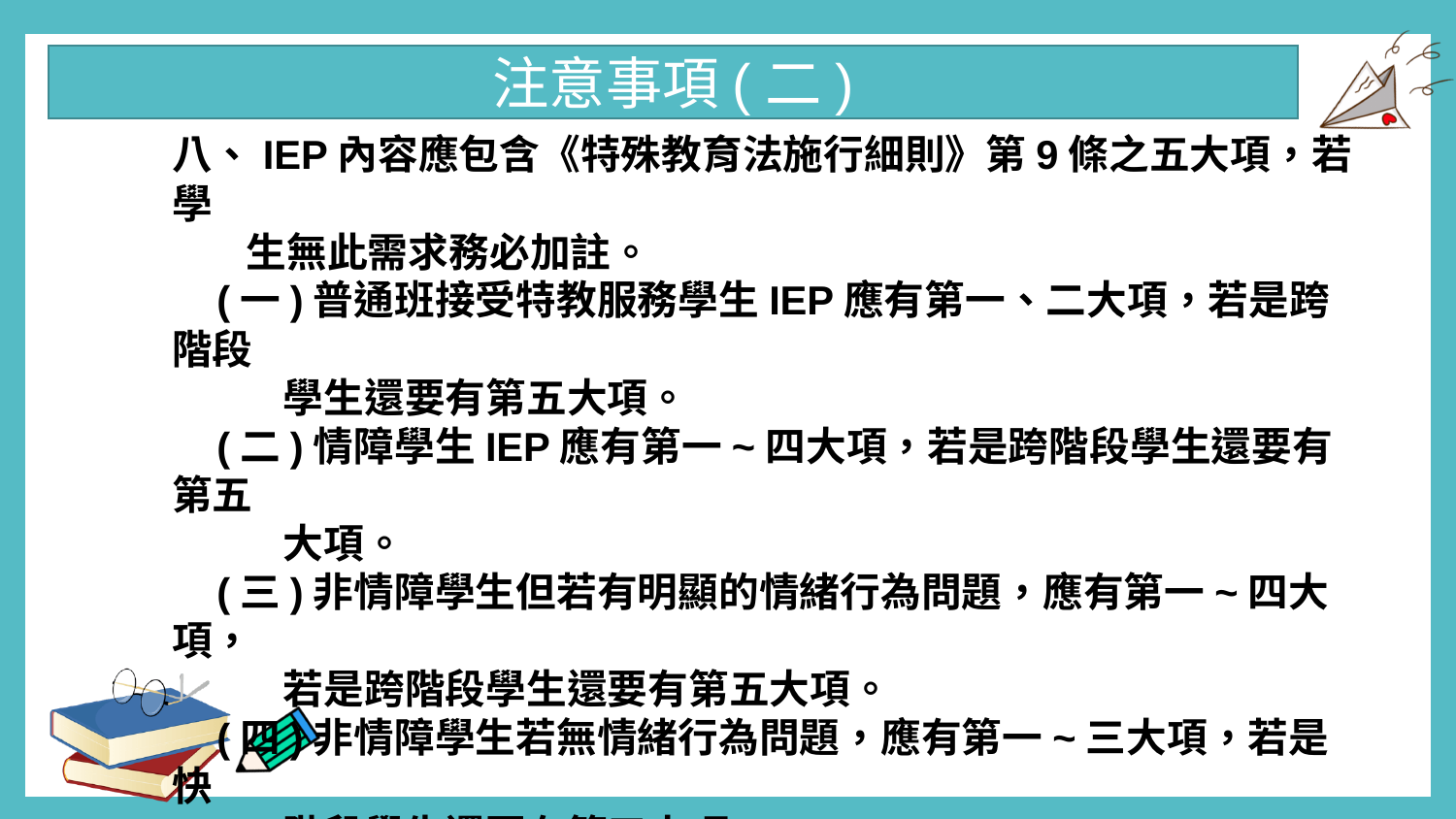

注意事項(二)
八、IEP內容應包含《特殊教育法施行細則》第9條之五大項，若學
       生無此需求務必加註。
    (一)普通班接受特教服務學生IEP應有第一、二大項，若是跨階段
           學生還要有第五大項。
    (二)情障學生IEP應有第一~四大項，若是跨階段學生還要有第五
           大項。
    (三)非情障學生但若有明顯的情緒行為問題，應有第一~四大項，
           若是跨階段學生還要有第五大項。
    (四)非情障學生若無情緒行為問題，應有第一~三大項，若是快
           階段學生還要有第五大項。
九、第二大項的學生課表要加註原班課程名稱，以利了解排課方式。
十、第三大項內容務必完整，當學年度完整的學年學期教育目標
                  (要有上下學期的教育目標)。